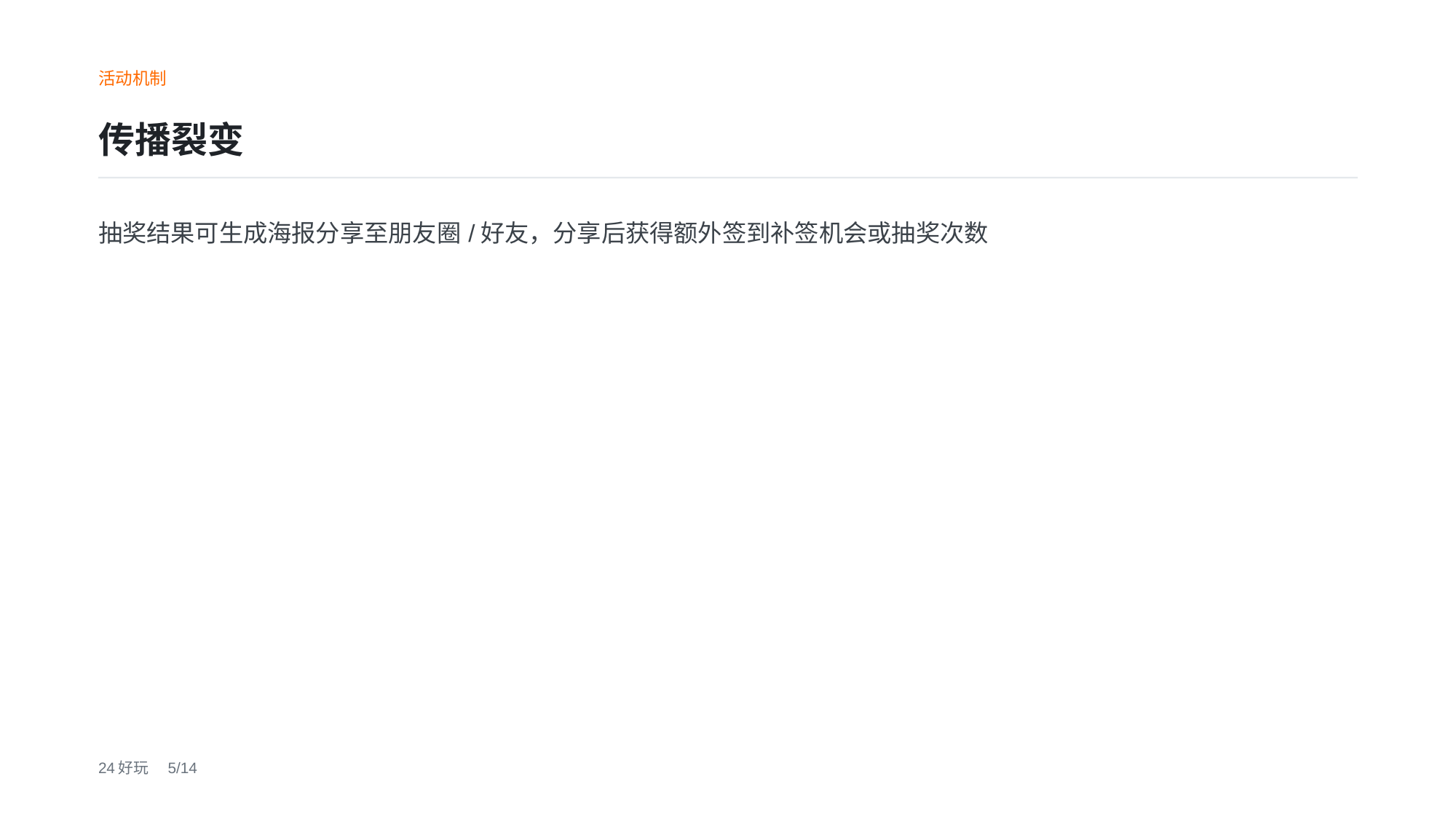

活动机制
传播裂变

抽奖结果可生成海报分享至朋友圈/好友，分享后获得额外签到补签机会或抽奖次数
24好玩　5/14